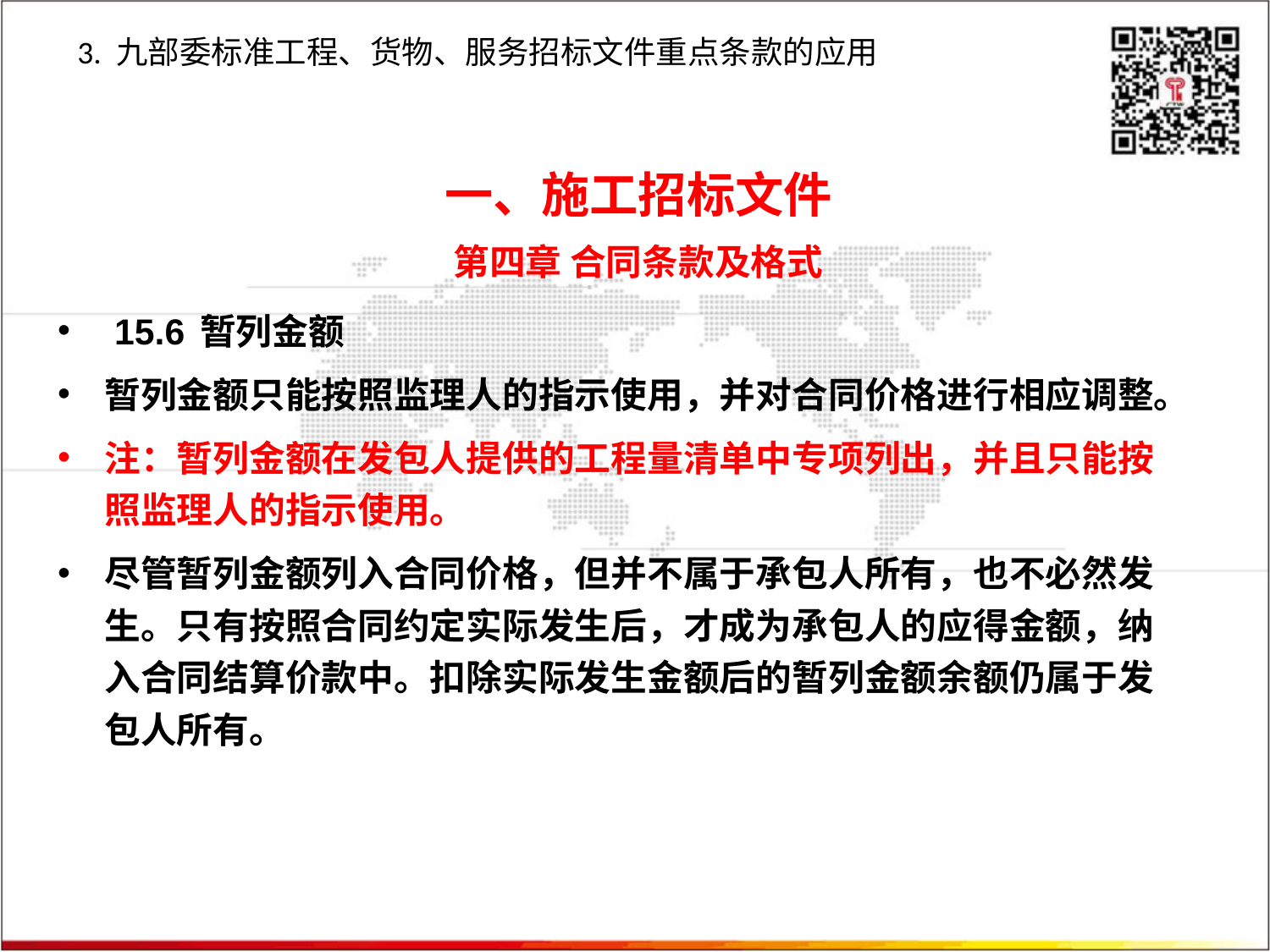

3. 九部委标准工程、货物、服务招标文件重点条款的应用
一、施工招标文件
第四章 合同条款及格式
 15.6 暂列金额
暂列金额只能按照监理人的指示使用，并对合同价格进行相应调整。
注：暂列金额在发包人提供的工程量清单中专项列出，并且只能按照监理人的指示使用。
尽管暂列金额列入合同价格，但并不属于承包人所有，也不必然发生。只有按照合同约定实际发生后，才成为承包人的应得金额，纳入合同结算价款中。扣除实际发生金额后的暂列金额余额仍属于发包人所有。